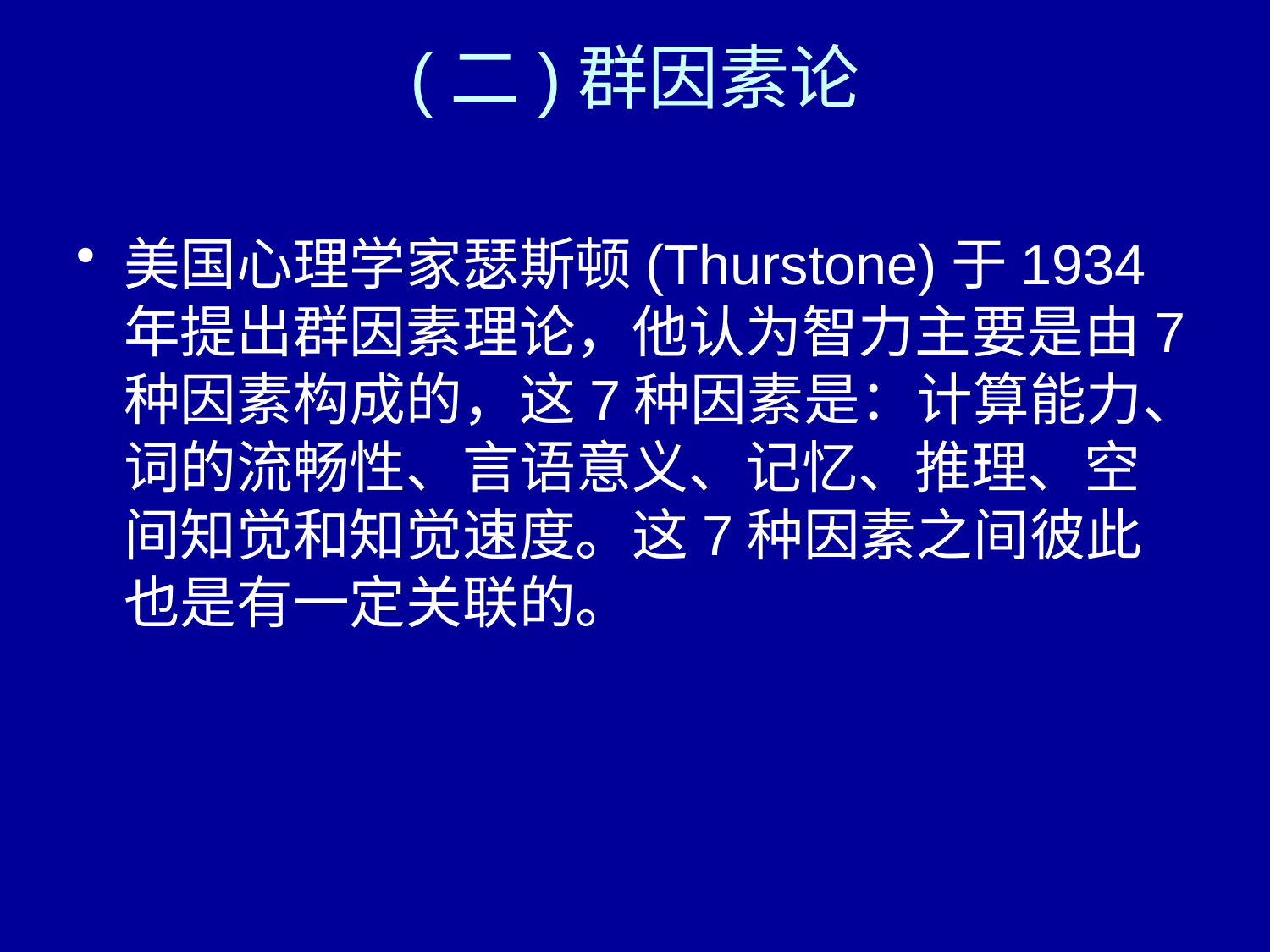

# (二)群因素论
美国心理学家瑟斯顿(Thurstone)于1934年提出群因素理论，他认为智力主要是由7种因素构成的，这7种因素是：计算能力、词的流畅性、言语意义、记忆、推理、空间知觉和知觉速度。这7种因素之间彼此也是有一定关联的。